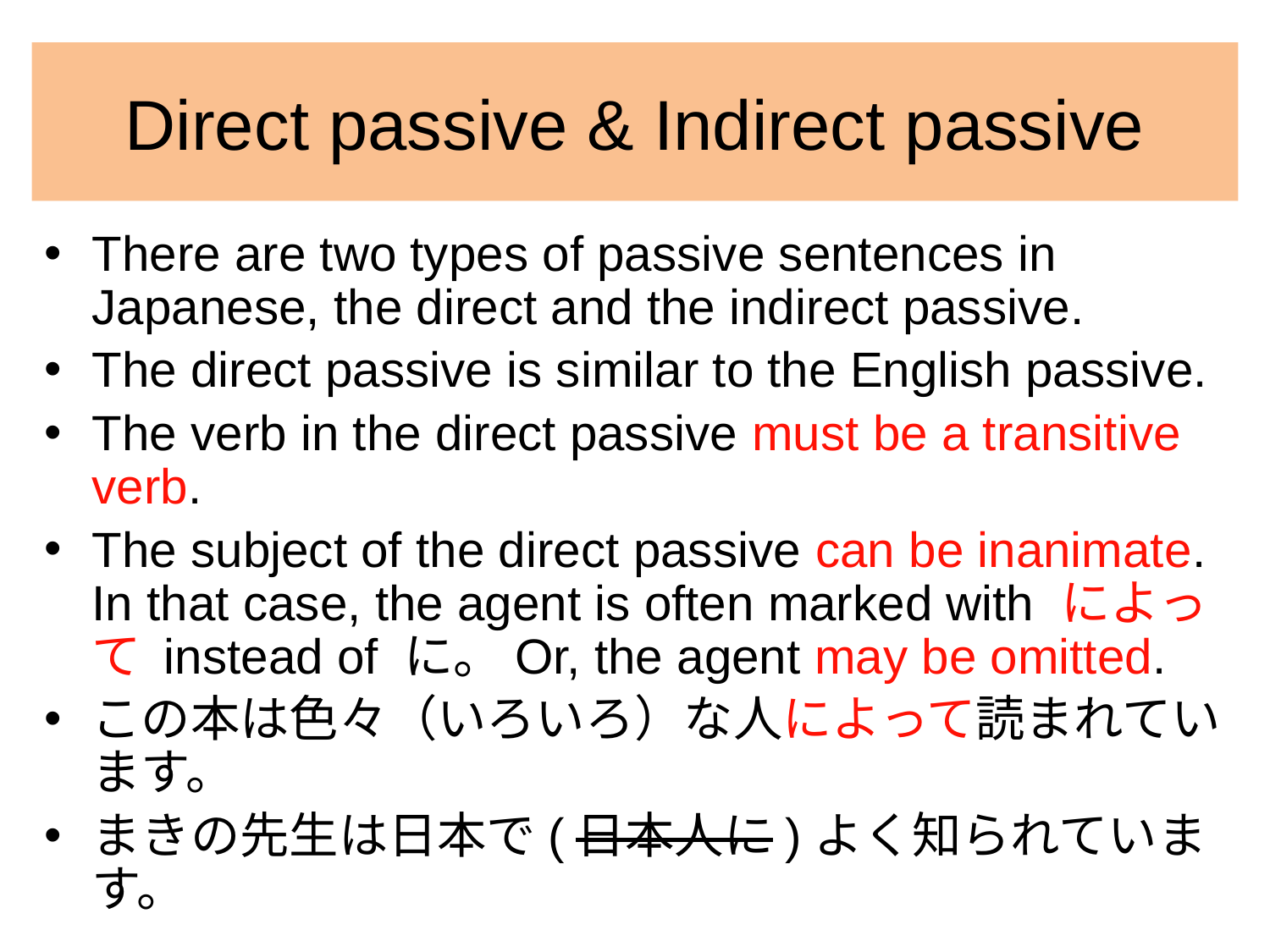

# Direct passive & Indirect passive
There are two types of passive sentences in Japanese, the direct and the indirect passive.
The direct passive is similar to the English passive.
The verb in the direct passive must be a transitive verb.
The subject of the direct passive can be inanimate. In that case, the agent is often marked with によって instead of に。Or, the agent may be omitted.
この本は色々（いろいろ）な人によって読まれています。
まきの先生は日本で(日本人に)よく知られています。